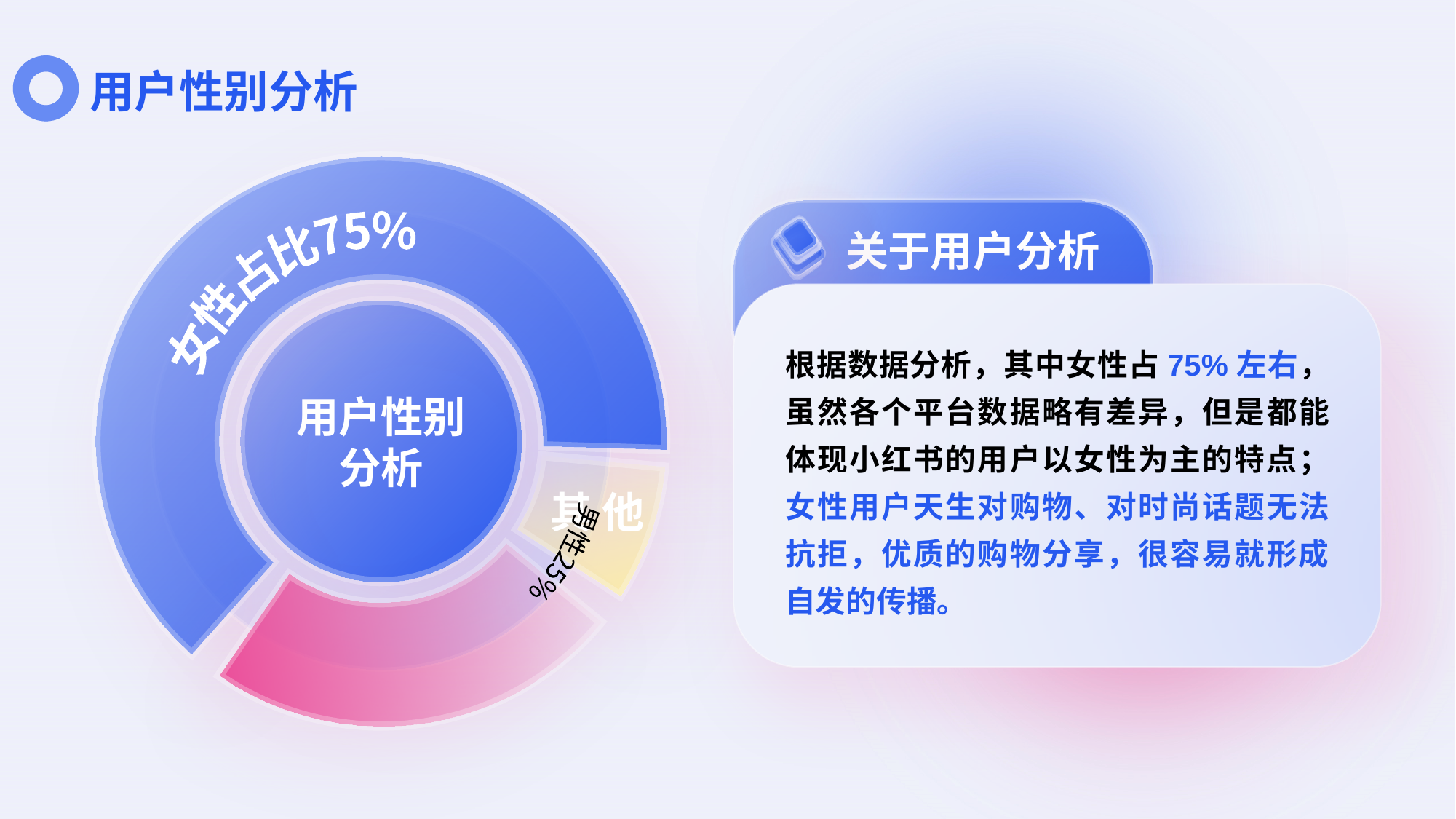

# 用户性别分析

女性占比75%

其他

男性25%

关于用户分析

用户性别
分析
根据数据分析，其中女性占75%左右，虽然各个平台数据略有差异，但是都能体现小红书的用户以女性为主的特点；女性用户天生对购物、对时尚话题无法抗拒，优质的购物分享，很容易就形成自发的传播。